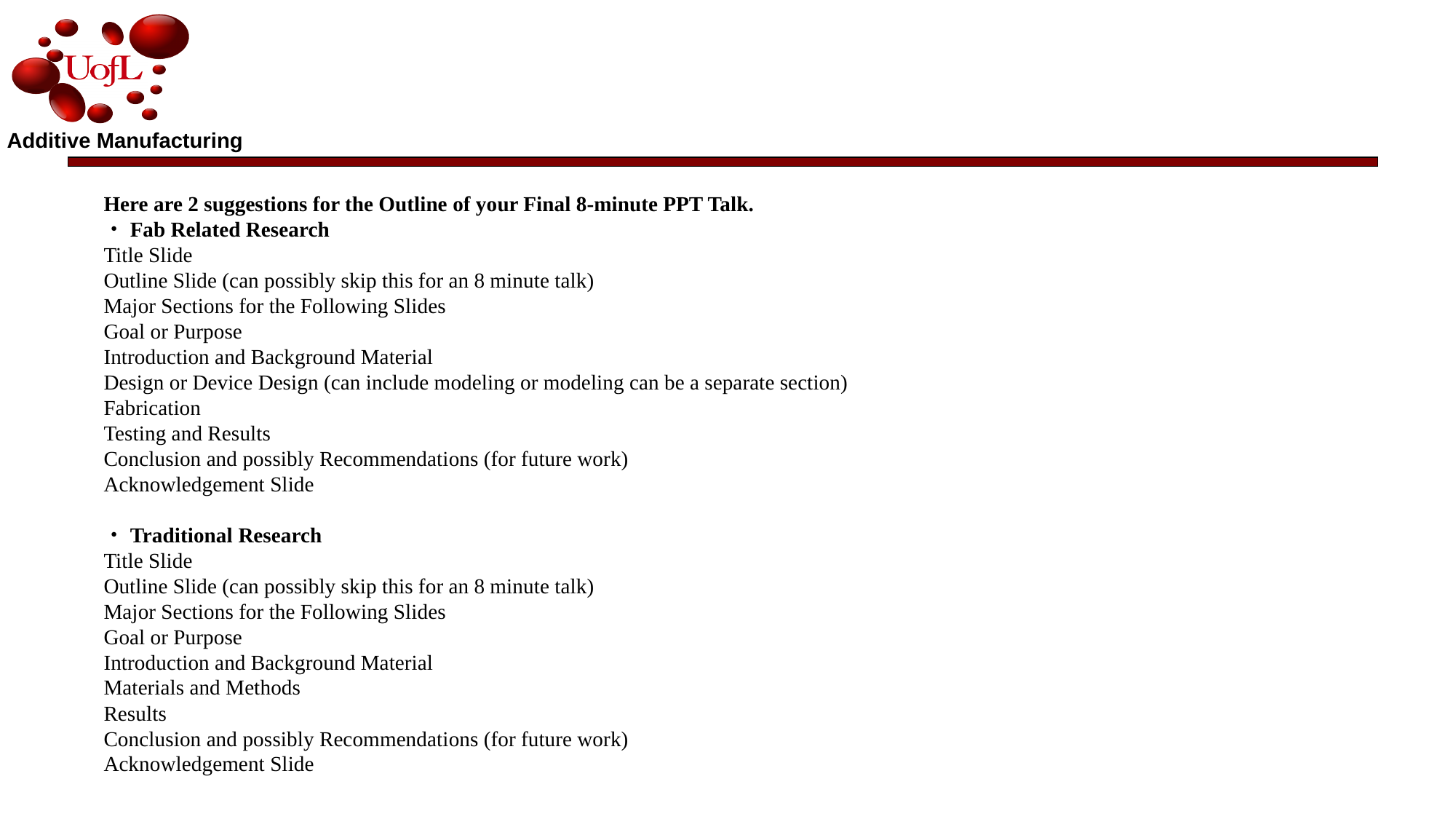

# Here are 2 suggestions for the Outline of your Final 8-minute PPT Talk. ・Fab Related Research Title Slide Outline Slide (can possibly skip this for an 8 minute talk) Major Sections for the Following Slides Goal or Purpose Introduction and Background Material Design or Device Design (can include modeling or modeling can be a separate section) Fabrication Testing and Results Conclusion and possibly Recommendations (for future work) Acknowledgement Slide   ・Traditional Research Title Slide Outline Slide (can possibly skip this for an 8 minute talk) Major Sections for the Following Slides Goal or Purpose Introduction and Background Material Materials and Methods Results Conclusion and possibly Recommendations (for future work) Acknowledgement Slide